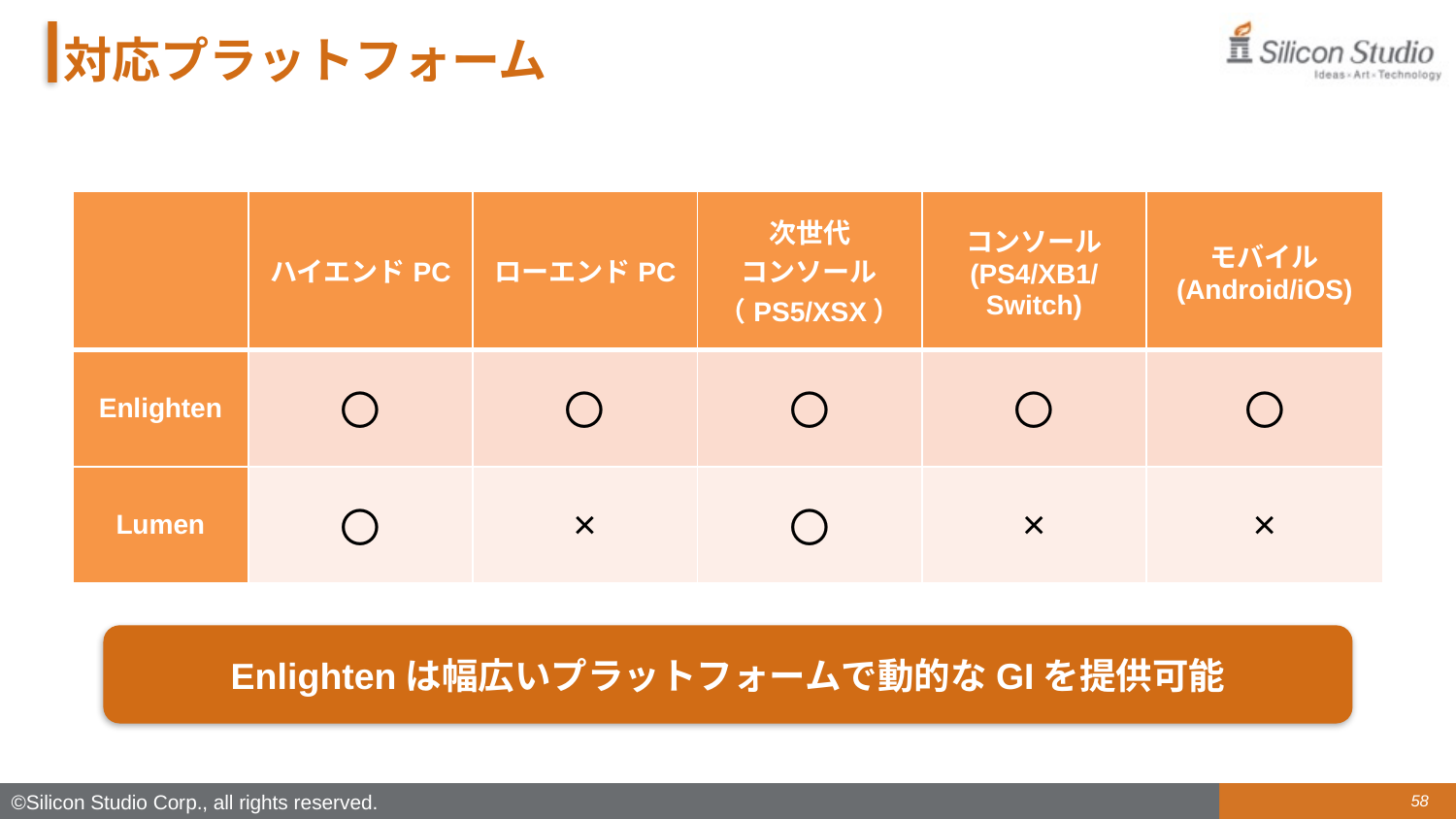

# 対応プラットフォーム

|  | ハイエンドPC | ローエンドPC | 次世代 コンソール （PS5/XSX） | コンソール (PS4/XB1/ Switch) | モバイル (Android/iOS) |
| --- | --- | --- | --- | --- | --- |
| Enlighten | 〇 | 〇 | 〇 | 〇 | 〇 |
| Lumen | 〇 | × | 〇 | × | × |
Enlightenは幅広いプラットフォームで動的なGIを提供可能